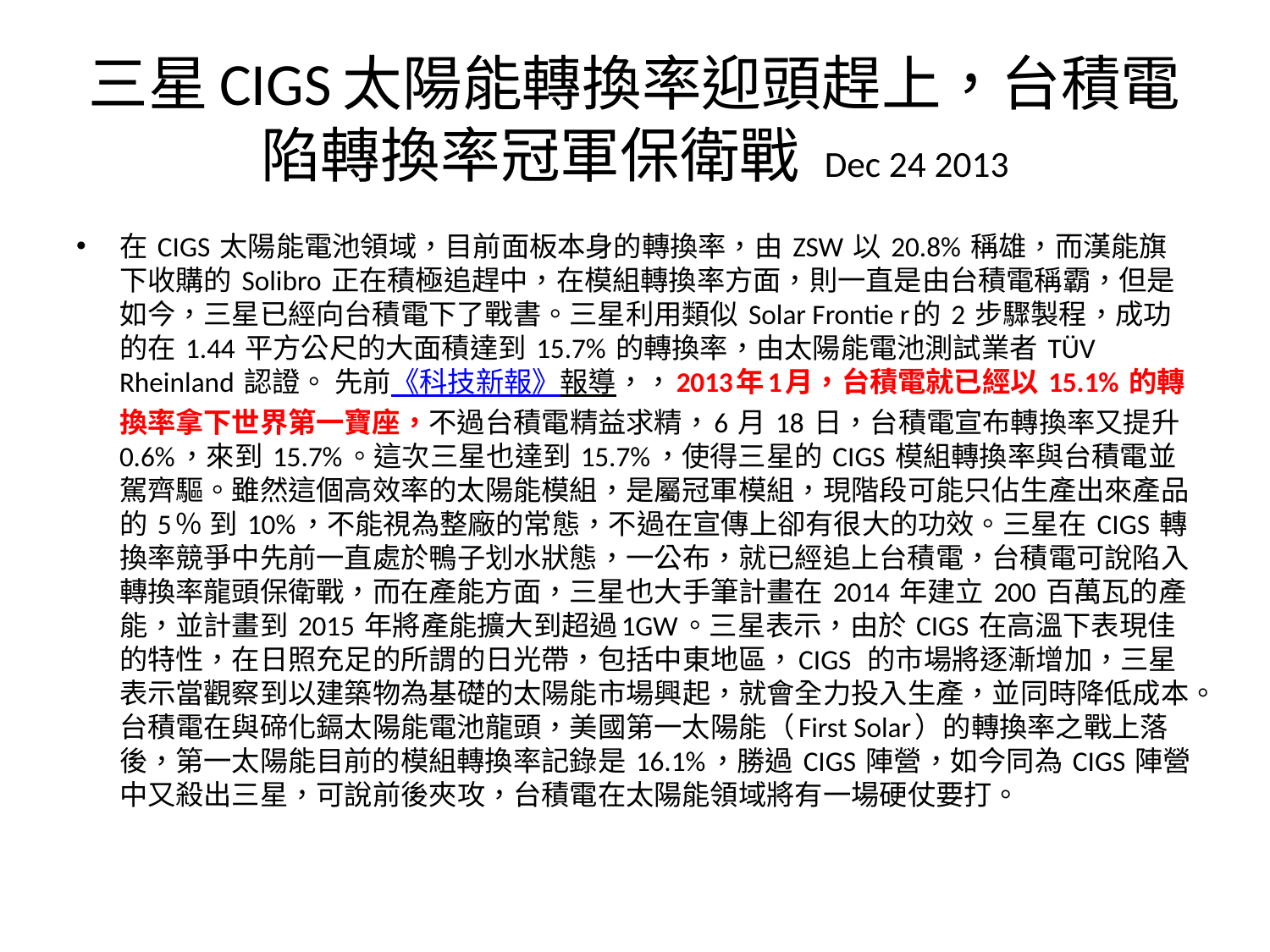

# 三星CIGS太陽能轉換率迎頭趕上，台積電陷轉換率冠軍保衛戰 Dec 24 2013
在 CIGS 太陽能電池領域，目前面板本身的轉換率，由 ZSW 以 20.8% 稱雄，而漢能旗下收購的 Solibro 正在積極追趕中，在模組轉換率方面，則一直是由台積電稱霸，但是如今，三星已經向台積電下了戰書。三星利用類似 Solar Frontie r的 2 步驟製程，成功的在 1.44 平方公尺的大面積達到 15.7% 的轉換率，由太陽能電池測試業者 TÜV Rheinland 認證。 先前《科技新報》報導，，2013年1月，台積電就已經以 15.1% 的轉換率拿下世界第一寶座，不過台積電精益求精，6 月 18 日，台積電宣布轉換率又提升 0.6%，來到 15.7%。這次三星也達到 15.7%，使得三星的 CIGS 模組轉換率與台積電並駕齊驅。雖然這個高效率的太陽能模組，是屬冠軍模組，現階段可能只佔生產出來產品的 5％ 到 10%，不能視為整廠的常態，不過在宣傳上卻有很大的功效。三星在 CIGS 轉換率競爭中先前一直處於鴨子划水狀態，一公布，就已經追上台積電，台積電可說陷入轉換率龍頭保衛戰，而在產能方面，三星也大手筆計畫在 2014 年建立 200 百萬瓦的產能，並計畫到 2015 年將產能擴大到超過1GW。三星表示，由於 CIGS 在高溫下表現佳的特性，在日照充足的所謂的日光帶，包括中東地區，CIGS  的市場將逐漸增加，三星表示當觀察到以建築物為基礎的太陽能市場興起，就會全力投入生產，並同時降低成本。台積電在與碲化鎘太陽能電池龍頭，美國第一太陽能（First Solar）的轉換率之戰上落後，第一太陽能目前的模組轉換率記錄是 16.1%，勝過 CIGS 陣營，如今同為 CIGS 陣營中又殺出三星，可說前後夾攻，台積電在太陽能領域將有一場硬仗要打。